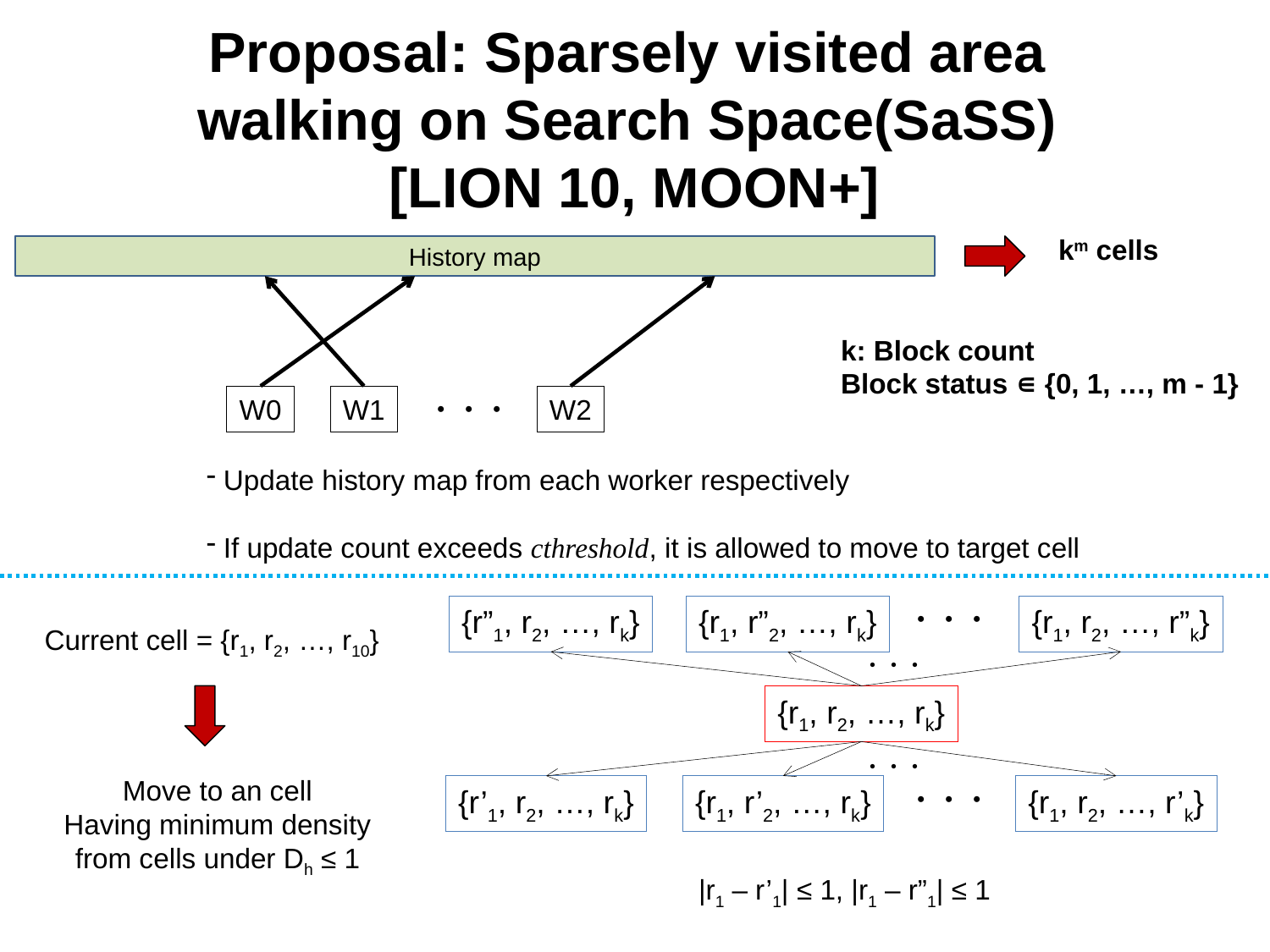

# Proposal: Sparsely visited area walking on Search Space(SaSS) [LION 10, MOON+]
km cells
History map

k: Block count
Block status ∊ {0, 1, …, m - 1}
W0
W1
・・・
W2
 Update history map from each worker respectively

 If update count exceeds cthreshold, it is allowed to move to target cell
{r”1, r2, …, rk}
{r1, r”2, …, rk}
・・・
{r1, r2, …, r”k}
Current cell = {r1, r2, …, r10}
・・・
{r1, r2, …, rk}

・・・
Move to an cell
Having minimum density
from cells under Dh ≤ 1
{r’1, r2, …, rk}
{r1, r’2, …, rk}
・・・
{r1, r2, …, r’k}
|r1 – r’1| ≤ 1, |r1 – r”1| ≤ 1